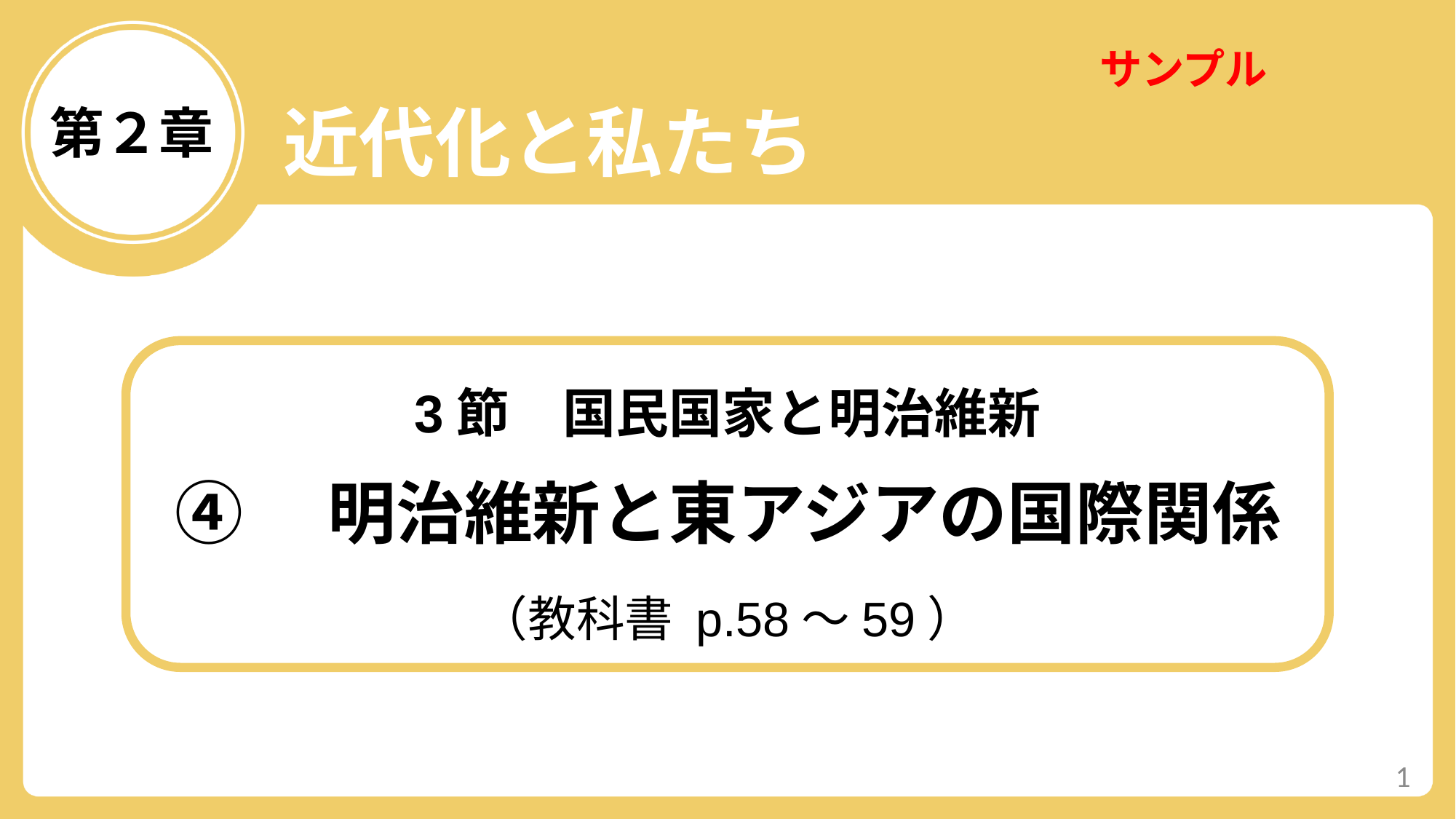

サンプル
近代化と私たち
第２章

3節　国民国家と明治維新
④　明治維新と東アジアの国際関係
（教科書 p.58～59）